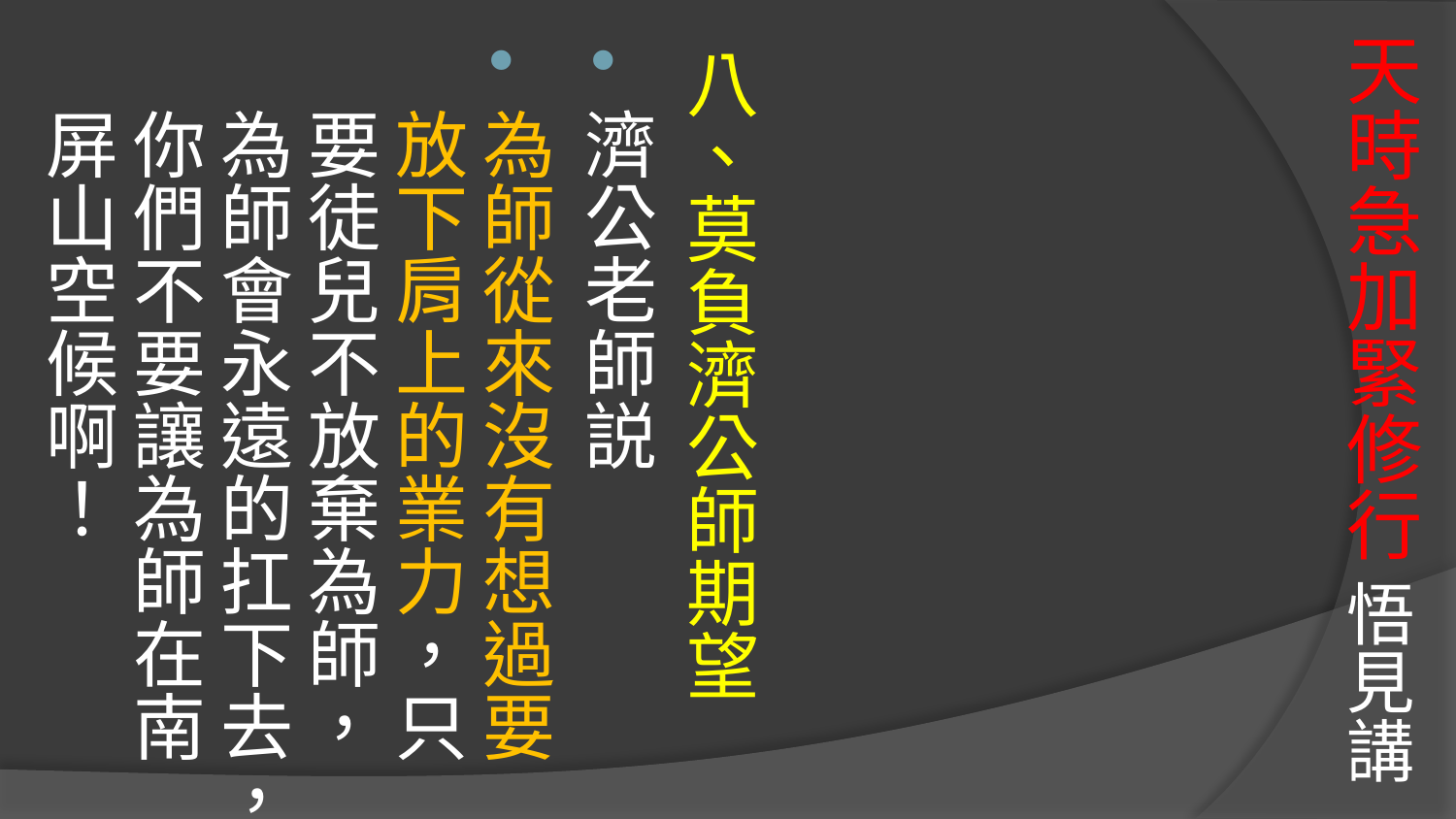

# 天時急加緊修行 悟見講
八、莫負濟公師期望
濟公老師説
為師從來沒有想過要放下肩上的業力，只要徒兒不放棄為師，為師會永遠的扛下去，你們不要讓為師在南屏山空候啊！